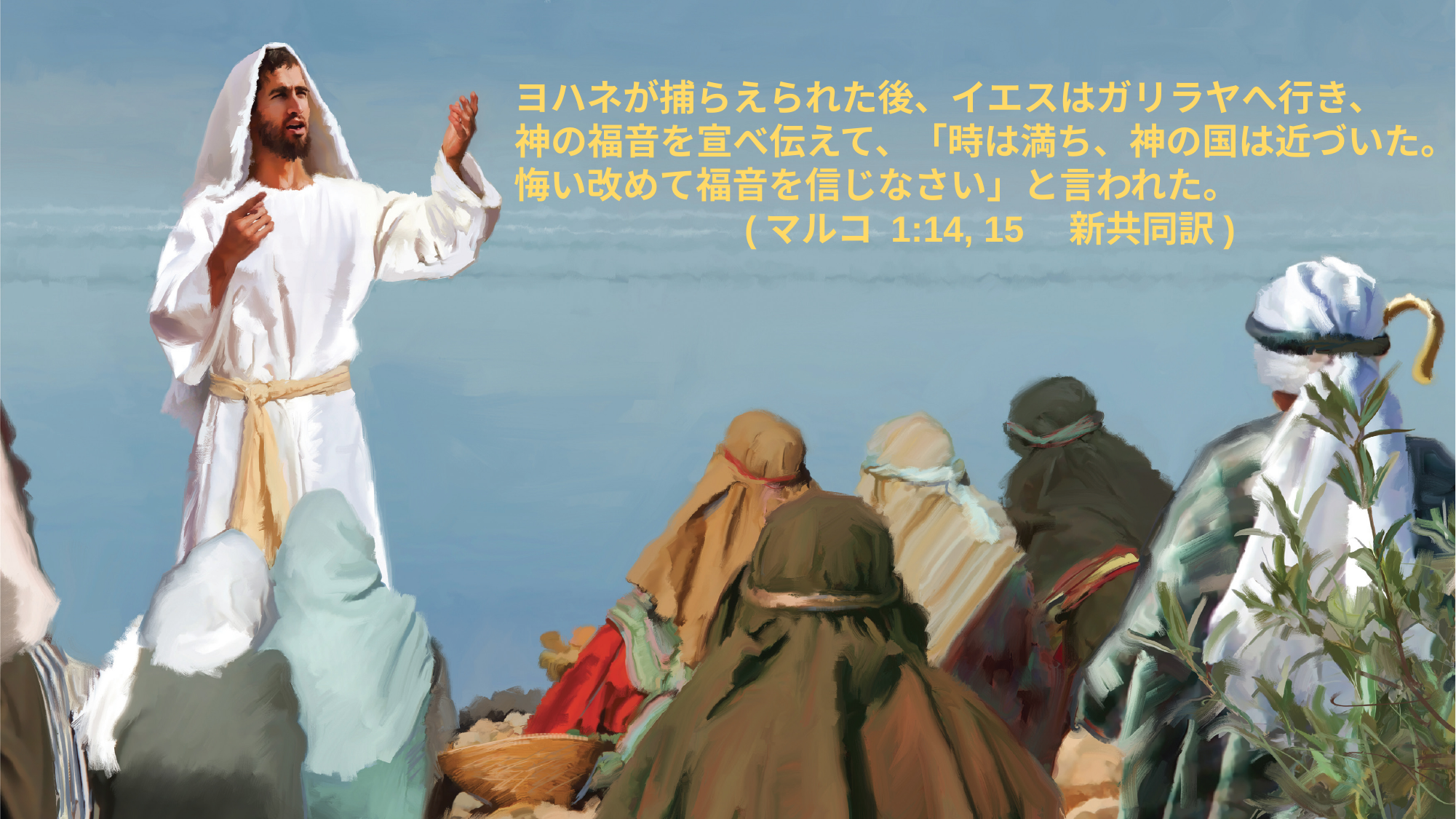

ヨハネが捕らえられた後、イエスはガリラヤへ行き、　神の福音を宣べ伝えて、「時は満ち、神の国は近づいた。悔い改めて福音を信じなさい」と言われた。　　　　　　(マルコ 1:14, 15　新共同訳)